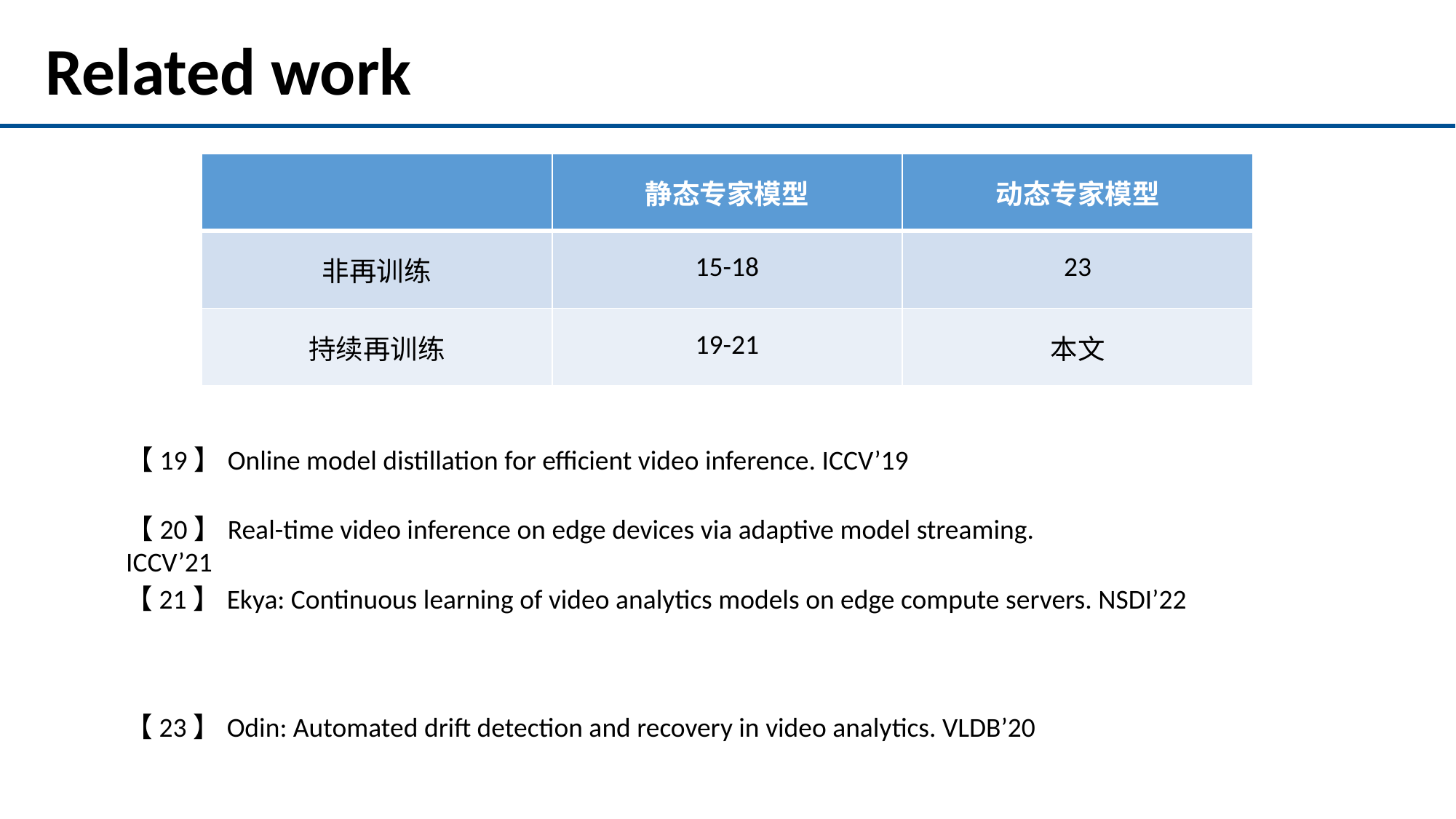

# Related work
|  | 静态专家模型 | 动态专家模型 |
| --- | --- | --- |
| 非再训练 | 15-18 | 23 |
| 持续再训练 | 19-21 | 本文 |
【19】Online model distillation for efficient video inference. ICCV’19
【20】Real-time video inference on edge devices via adaptive model streaming. ICCV’21
【21】Ekya: Continuous learning of video analytics models on edge compute servers. NSDI’22
【23】Odin: Automated drift detection and recovery in video analytics. VLDB’20